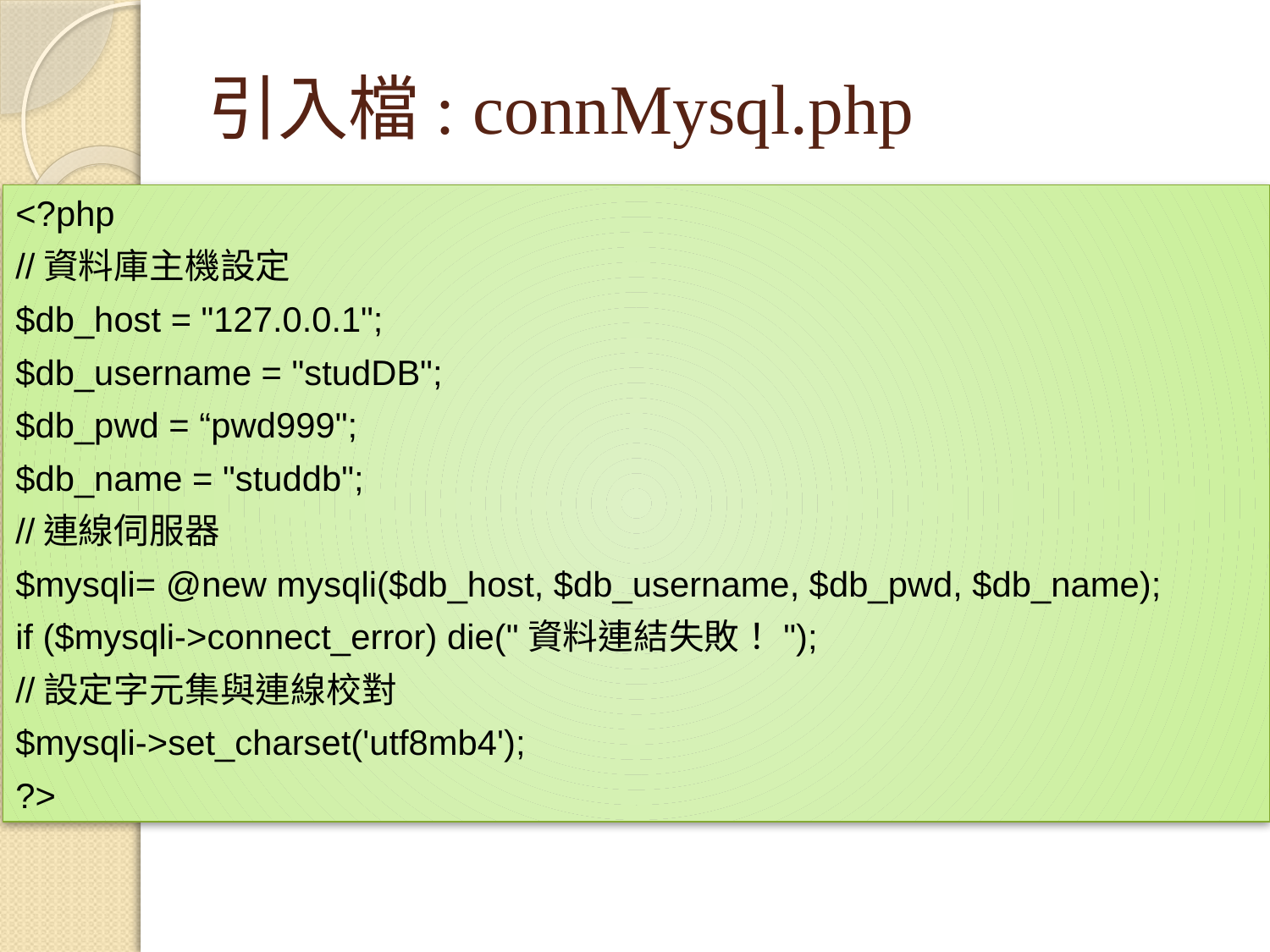

# 引入檔: connMysql.php
<?php
//資料庫主機設定
$db_host = "127.0.0.1";
$db_username = "studDB";
$db_pwd = “pwd999";
$db_name = "studdb";
//連線伺服器
$mysqli= @new mysqli($db_host, $db_username, $db_pwd, $db_name);
if ($mysqli->connect_error) die("資料連結失敗！");
//設定字元集與連線校對
$mysqli->set_charset('utf8mb4');
?>